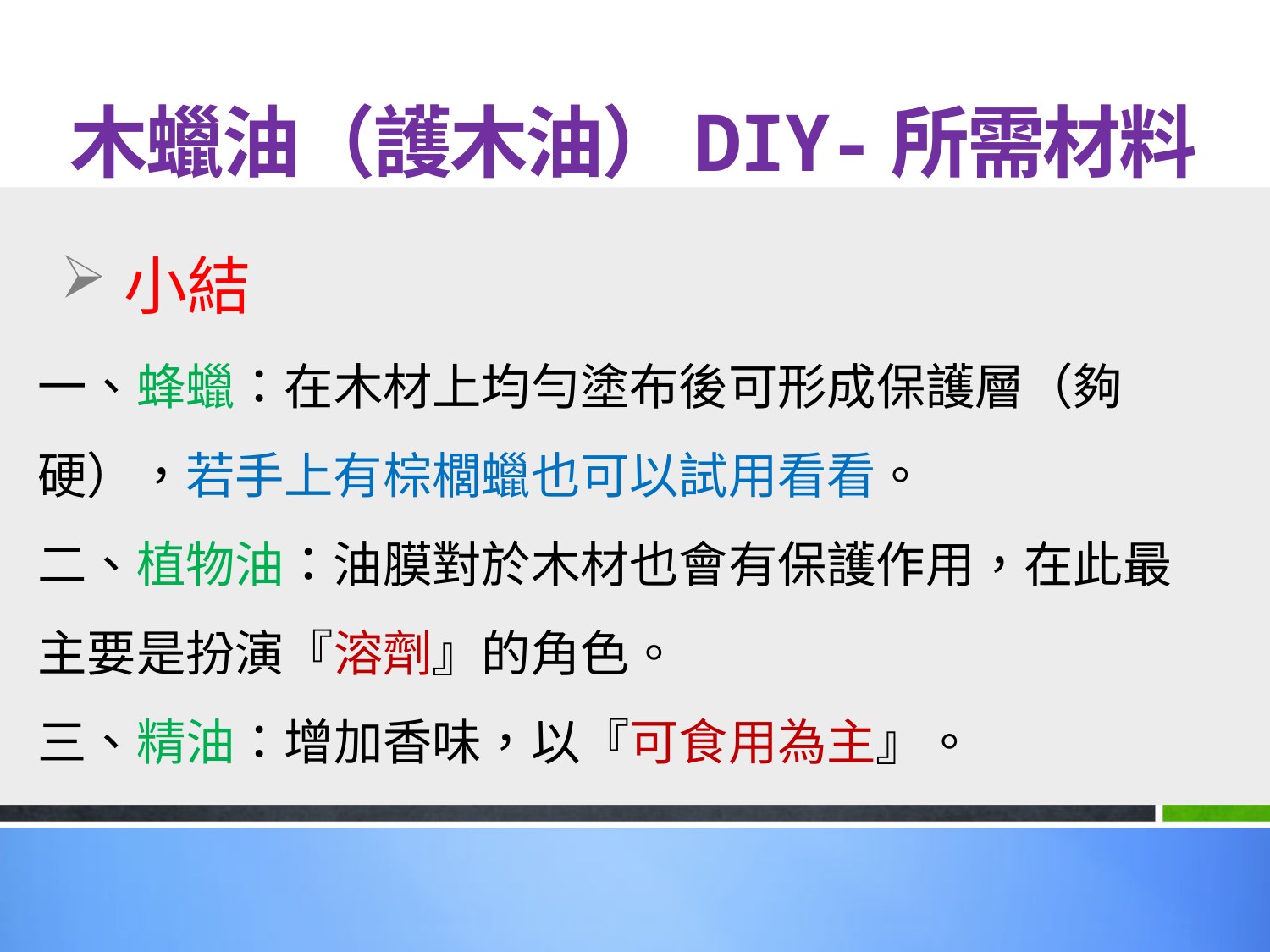

木蠟油（護木油）DIY-所需材料

小結
一、蜂蠟：在木材上均勻塗布後可形成保護層（夠硬），若手上有棕櫚蠟也可以試用看看。
二、植物油：油膜對於木材也會有保護作用，在此最主要是扮演『溶劑』的角色。
三、精油：增加香味，以『可食用為主』。